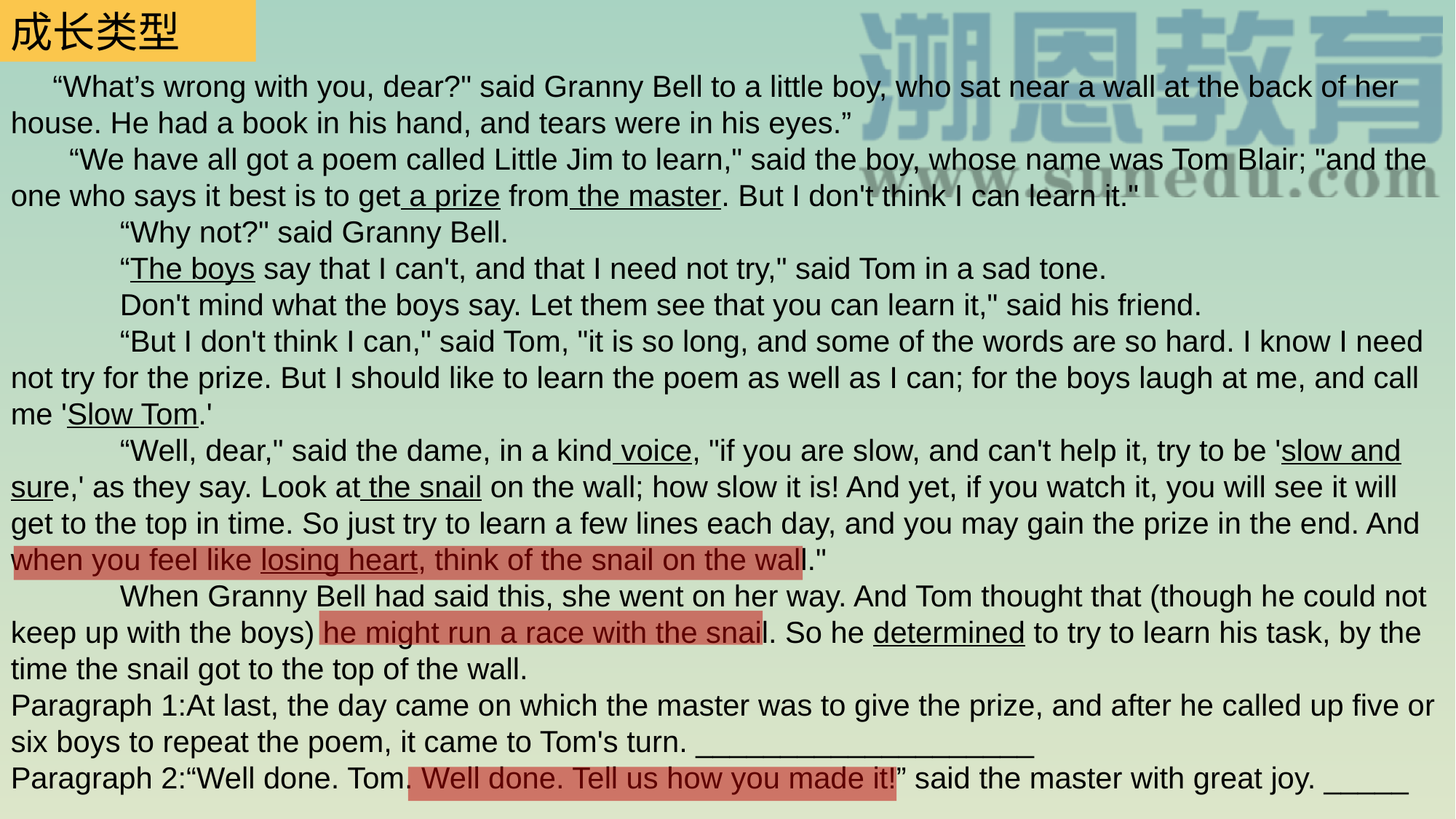

成长类型

     “What’s wrong with you, dear?" said Granny Bell to a little boy, who sat near a wall at the back of her house. He had a book in his hand, and tears were in his eyes.”
       “We have all got a poem called Little Jim to learn," said the boy, whose name was Tom Blair; "and the one who says it best is to get a prize from the master. But I don't think I can learn it."
 	“Why not?" said Granny Bell.
 	“The boys say that I can't, and that I need not try," said Tom in a sad tone.
 	Don't mind what the boys say. Let them see that you can learn it," said his friend.
 	“But I don't think I can," said Tom, "it is so long, and some of the words are so hard. I know I need not try for the prize. But I should like to learn the poem as well as I can; for the boys laugh at me, and call me 'Slow Tom.'
 	“Well, dear," said the dame, in a kind voice, "if you are slow, and can't help it, try to be 'slow and sure,' as they say. Look at the snail on the wall; how slow it is! And yet, if you watch it, you will see it will get to the top in time. So just try to learn a few lines each day, and you may gain the prize in the end. And when you feel like losing heart, think of the snail on the wall."
 	When Granny Bell had said this, she went on her way. And Tom thought that (though he could not keep up with the boys) he might run a race with the snail. So he determined to try to learn his task, by the time the snail got to the top of the wall.
Paragraph 1:At last, the day came on which the master was to give the prize, and after he called up five or six boys to repeat the poem, it came to Tom's turn. ____________________
Paragraph 2:“Well done. Tom. Well done. Tell us how you made it!” said the master with great joy. _____